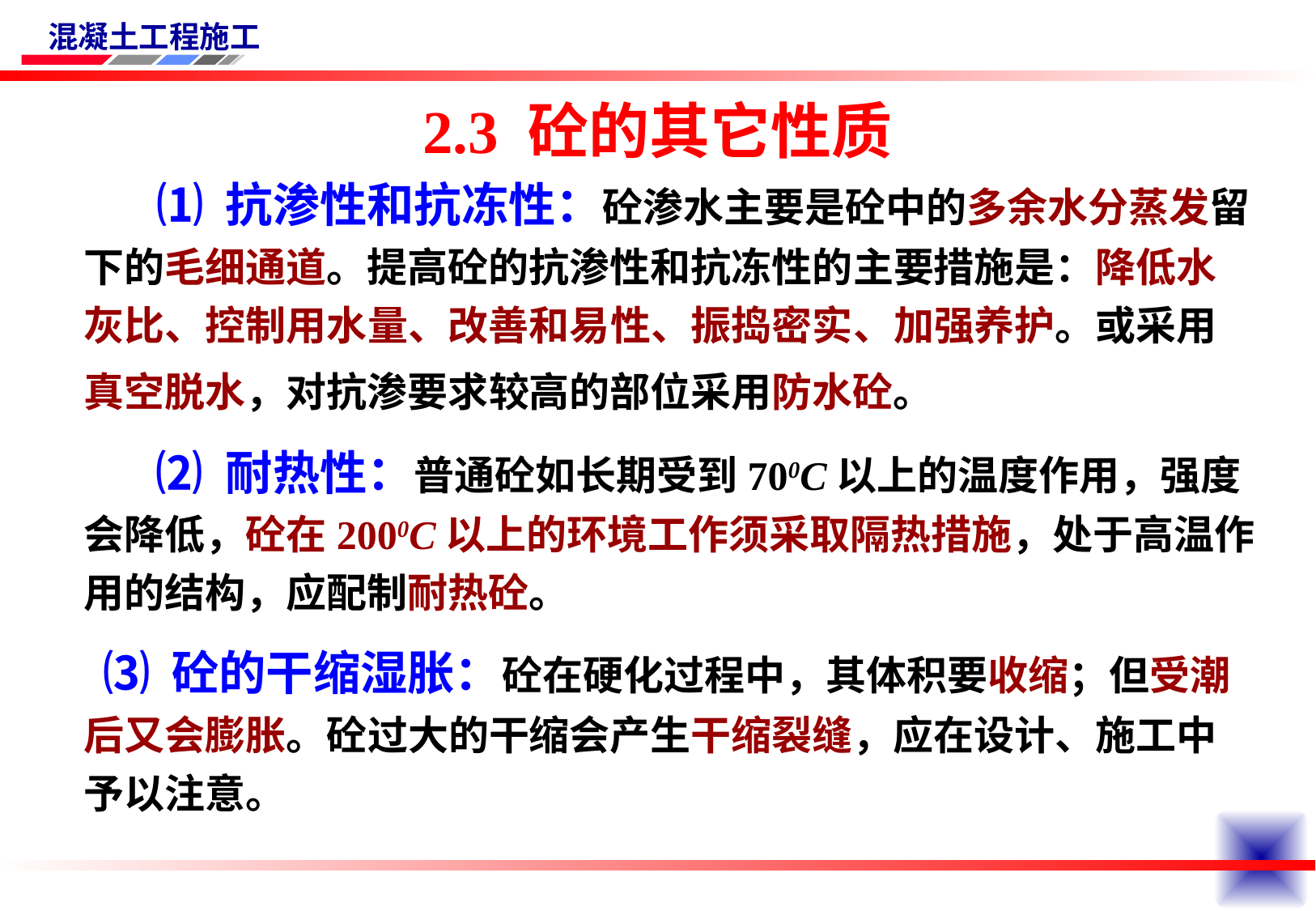

# 2.3 砼的其它性质
           ⑴ 抗渗性和抗冻性：砼渗水主要是砼中的多余水分蒸发留下的毛细通道。提高砼的抗渗性和抗冻性的主要措施是：降低水灰比、控制用水量、改善和易性、振捣密实、加强养护。或采用真空脱水，对抗渗要求较高的部位采用防水砼。
           ⑵ 耐热性：普通砼如长期受到700C以上的温度作用，强度会降低，砼在2000C以上的环境工作须采取隔热措施，处于高温作用的结构，应配制耐热砼。
      ⑶ 砼的干缩湿胀：砼在硬化过程中，其体积要收缩；但受潮后又会膨胀。砼过大的干缩会产生干缩裂缝，应在设计、施工中予以注意。